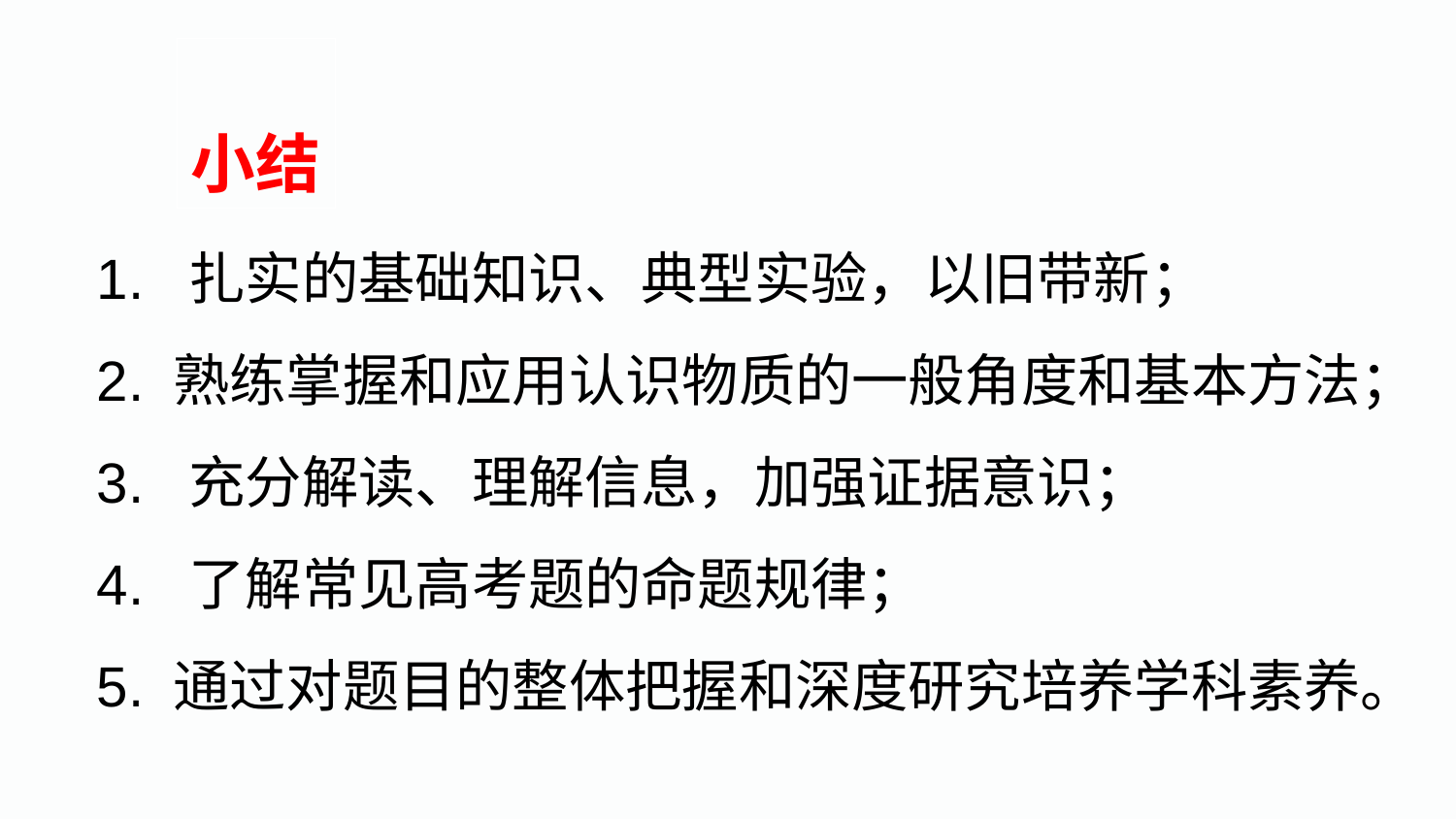

小结
1.  扎实的基础知识、典型实验，以旧带新；
2. 熟练掌握和应用认识物质的一般角度和基本方法；
3.  充分解读、理解信息，加强证据意识；
4.  了解常见高考题的命题规律；
5. 通过对题目的整体把握和深度研究培养学科素养。